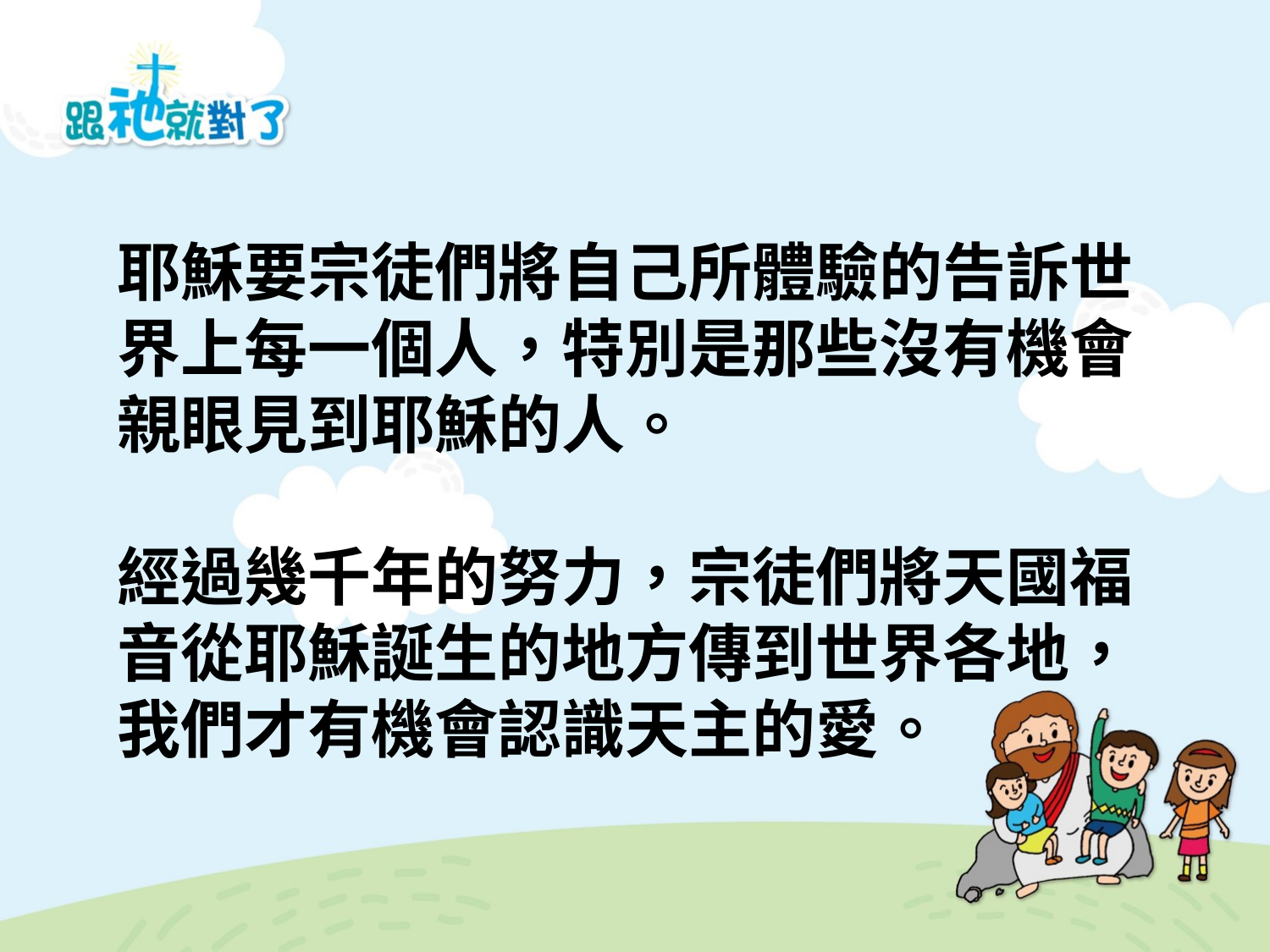

耶穌要宗徒們將自己所體驗的告訴世界上每一個人，特別是那些沒有機會親眼見到耶穌的人。

經過幾千年的努力，宗徒們將天國福音從耶穌誕生的地方傳到世界各地，我們才有機會認識天主的愛。